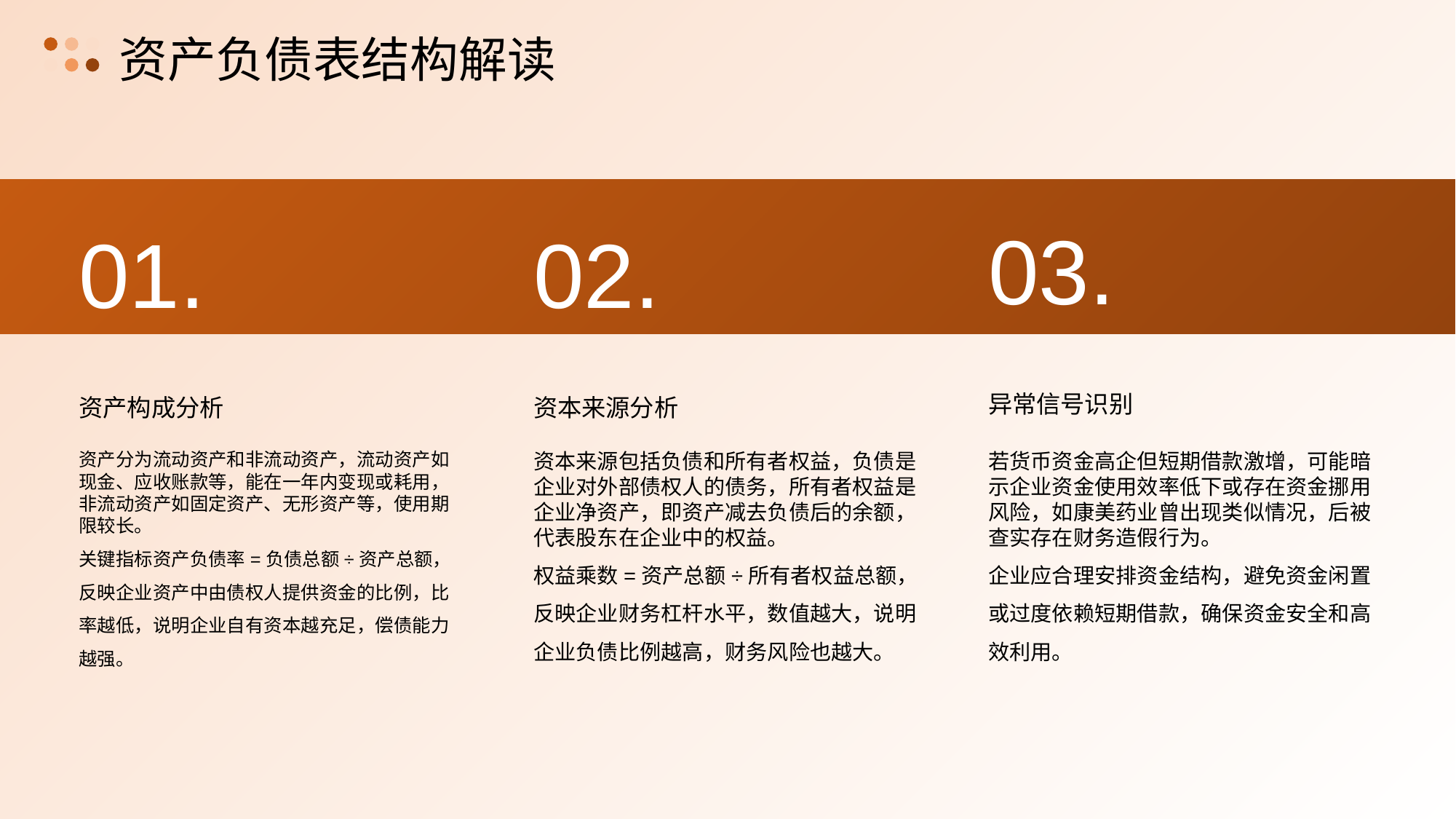

资产负债表结构解读

03.
01.
02.
异常信号识别
资产构成分析
资本来源分析
资产分为流动资产和非流动资产，流动资产如现金、应收账款等，能在一年内变现或耗用，非流动资产如固定资产、无形资产等，使用期限较长。
关键指标资产负债率=负债总额÷资产总额，反映企业资产中由债权人提供资金的比例，比率越低，说明企业自有资本越充足，偿债能力越强。
资本来源包括负债和所有者权益，负债是企业对外部债权人的债务，所有者权益是企业净资产，即资产减去负债后的余额，代表股东在企业中的权益。
权益乘数=资产总额÷所有者权益总额，反映企业财务杠杆水平，数值越大，说明企业负债比例越高，财务风险也越大。
若货币资金高企但短期借款激增，可能暗示企业资金使用效率低下或存在资金挪用风险，如康美药业曾出现类似情况，后被查实存在财务造假行为。
企业应合理安排资金结构，避免资金闲置或过度依赖短期借款，确保资金安全和高效利用。